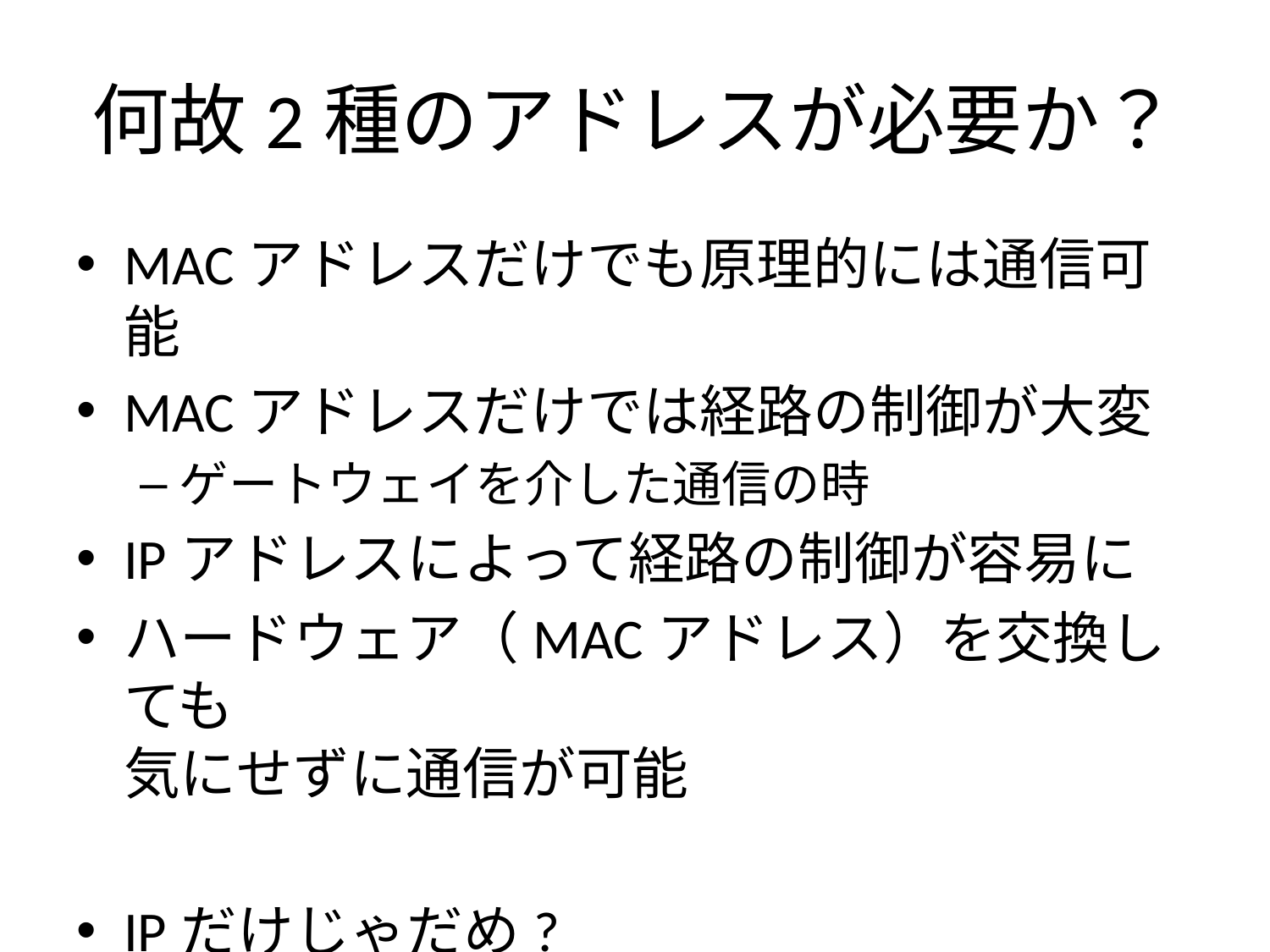

# 何故2種のアドレスが必要か？
MACアドレスだけでも原理的には通信可能
MACアドレスだけでは経路の制御が大変
ゲートウェイを介した通信の時
IPアドレスによって経路の制御が容易に
ハードウェア（MACアドレス）を交換しても
気にせずに通信が可能

IPだけじゃだめ?